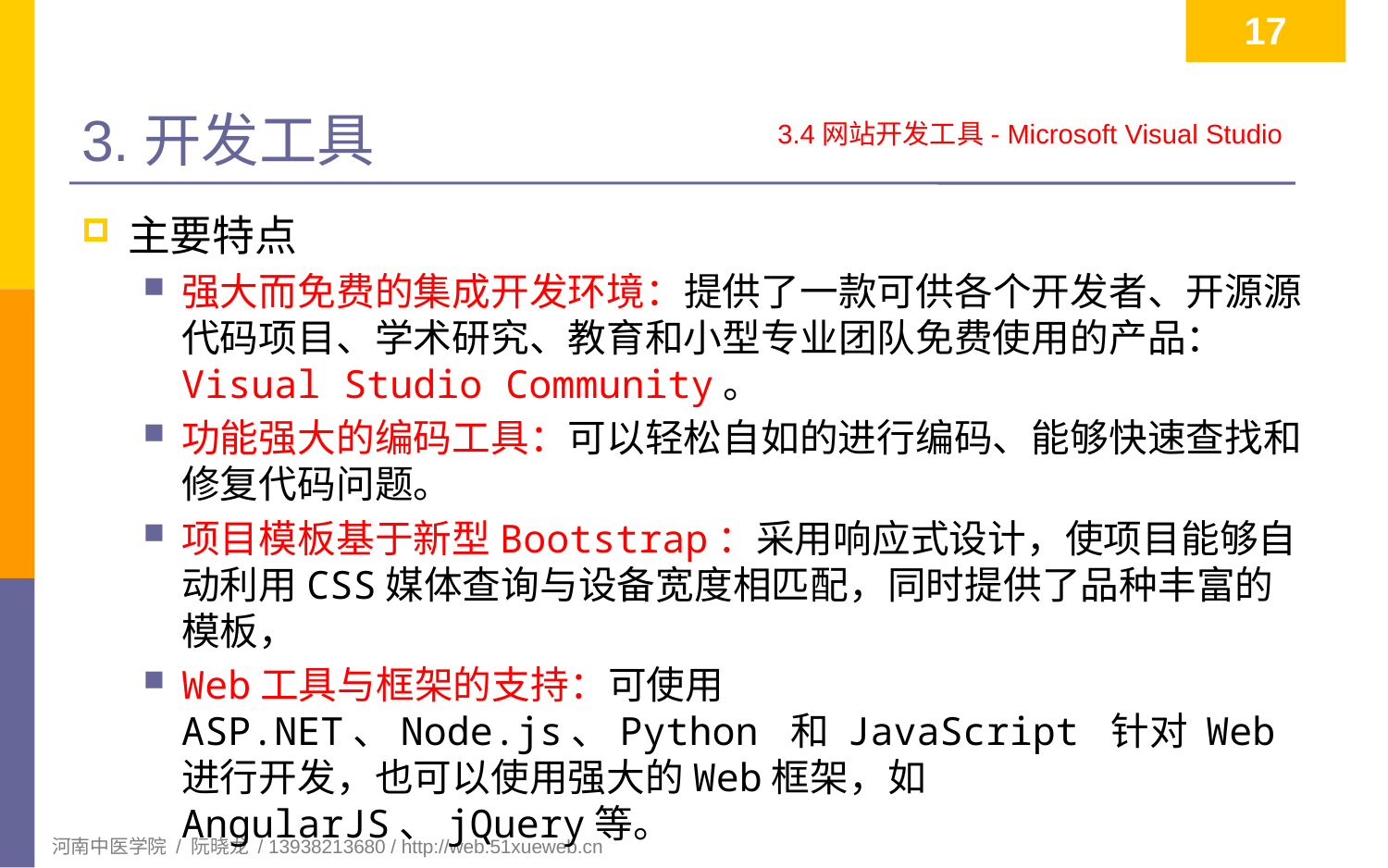

17
# 3.开发工具
3.4网站开发工具- Microsoft Visual Studio
主要特点
强大而免费的集成开发环境：提供了一款可供各个开发者、开源源代码项目、学术研究、教育和小型专业团队免费使用的产品：Visual Studio Community。
功能强大的编码工具：可以轻松自如的进行编码、能够快速查找和修复代码问题。
项目模板基于新型Bootstrap：采用响应式设计，使项目能够自动利用CSS媒体查询与设备宽度相匹配，同时提供了品种丰富的模板，
Web工具与框架的支持：可使用 ASP.NET、Node.js、Python 和 JavaScript 针对 Web 进行开发，也可以使用强大的Web框架，如AngularJS、jQuery等。